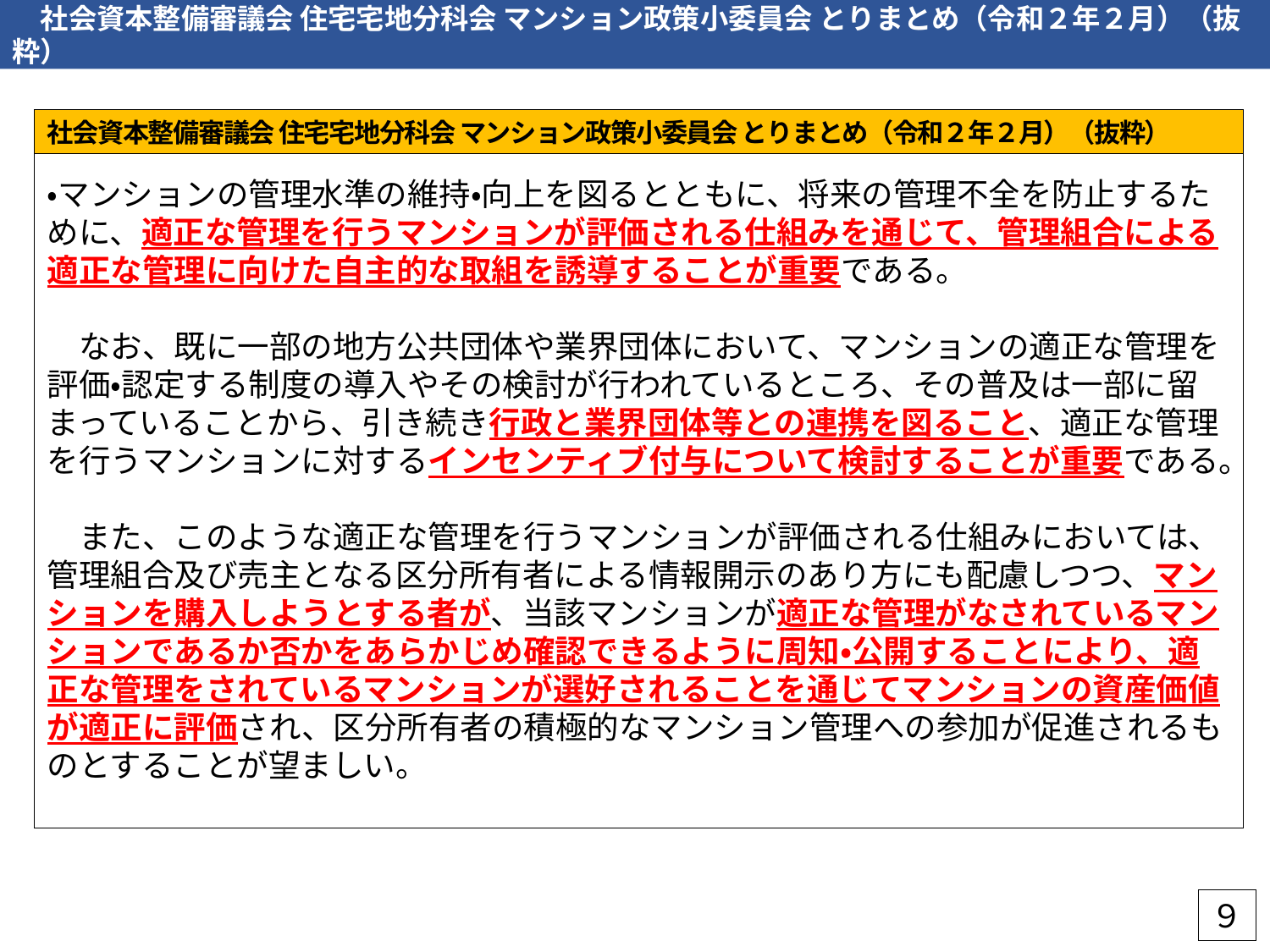

社会資本整備審議会 住宅宅地分科会 マンション政策小委員会 とりまとめ（令和２年２月）（抜粋）
社会資本整備審議会 住宅宅地分科会 マンション政策小委員会 とりまとめ（令和２年２月）（抜粋）

・マンションの管理水準の維持・向上を図るとともに、将来の管理不全を防止するために、適正な管理を行うマンションが評価される仕組みを通じて、管理組合による適正な管理に向けた自主的な取組を誘導することが重要である。

　なお、既に一部の地方公共団体や業界団体において、マンションの適正な管理を評価・認定する制度の導入やその検討が行われているところ、その普及は一部に留まっていることから、引き続き行政と業界団体等との連携を図ること、適正な管理を行うマンションに対するインセンティブ付与について検討することが重要である。

　また、このような適正な管理を行うマンションが評価される仕組みにおいては、管理組合及び売主となる区分所有者による情報開示のあり方にも配慮しつつ、マンションを購入しようとする者が、当該マンションが適正な管理がなされているマンションであるか否かをあらかじめ確認できるように周知・公開することにより、適正な管理をされているマンションが選好されることを通じてマンションの資産価値が適正に評価され、区分所有者の積極的なマンション管理への参加が促進されるものとすることが望ましい。

９